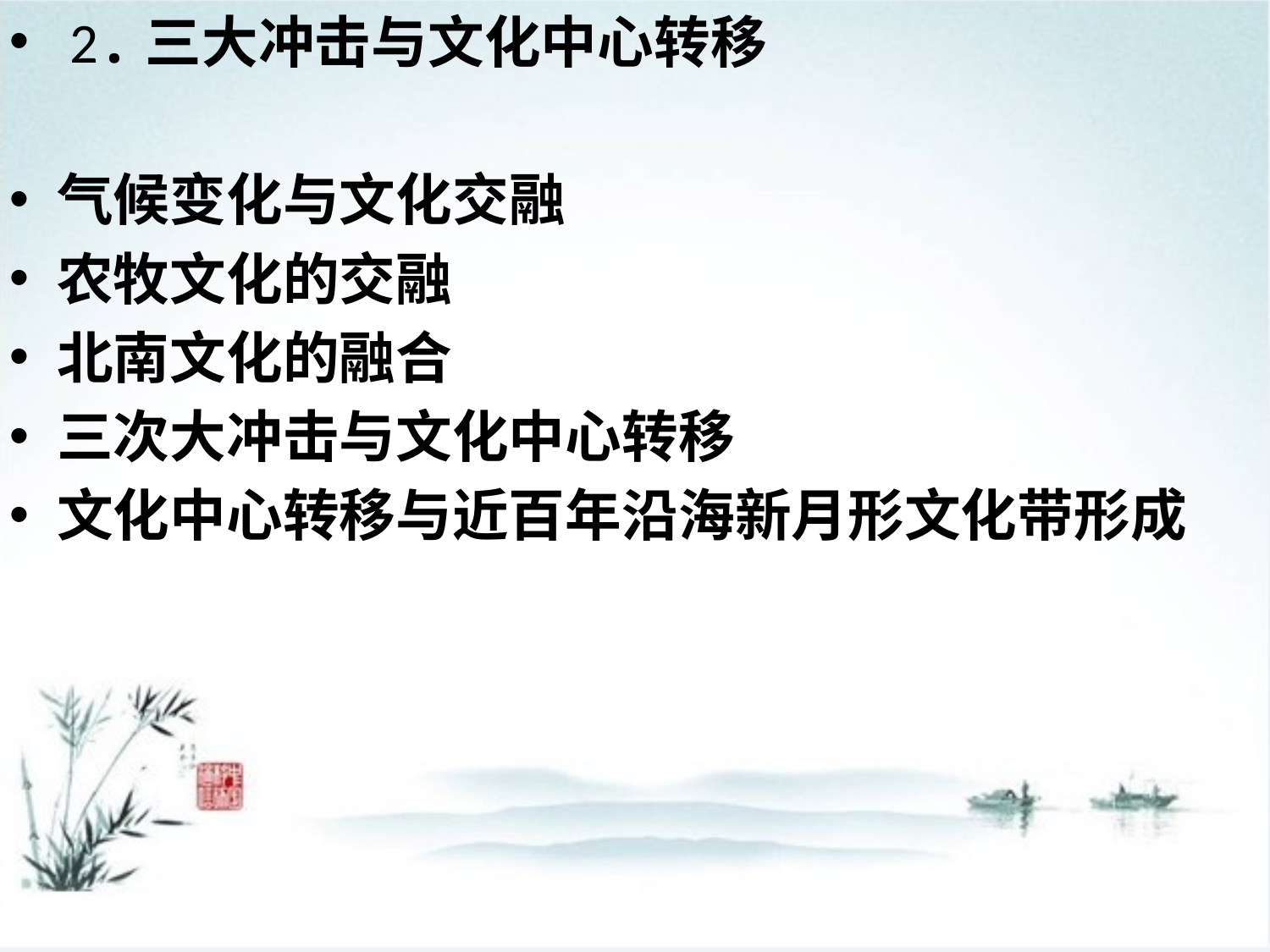

2.三大冲击与文化中心转移

气候变化与文化交融
农牧文化的交融
北南文化的融合
三次大冲击与文化中心转移
文化中心转移与近百年沿海新月形文化带形成